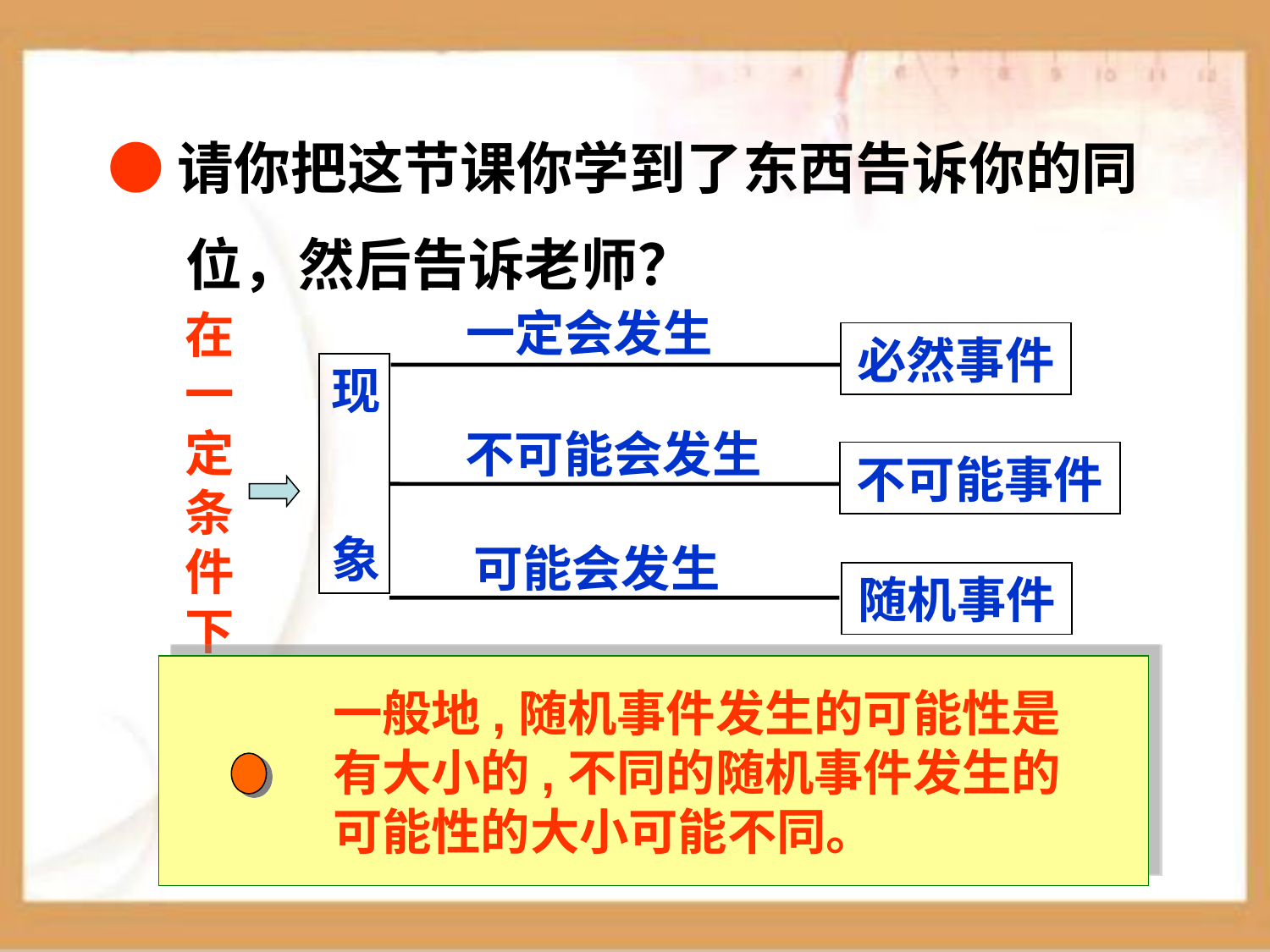

●请你把这节课你学到了东西告诉你的同
     位，然后告诉老师？
一定会发生
必然事件
现

象

不可能会发生
不可能事件

可能会发生
随机事件

在一定条件下

一般地,随机事件发生的可能性是有大小的,不同的随机事件发生的可能性的大小可能不同。